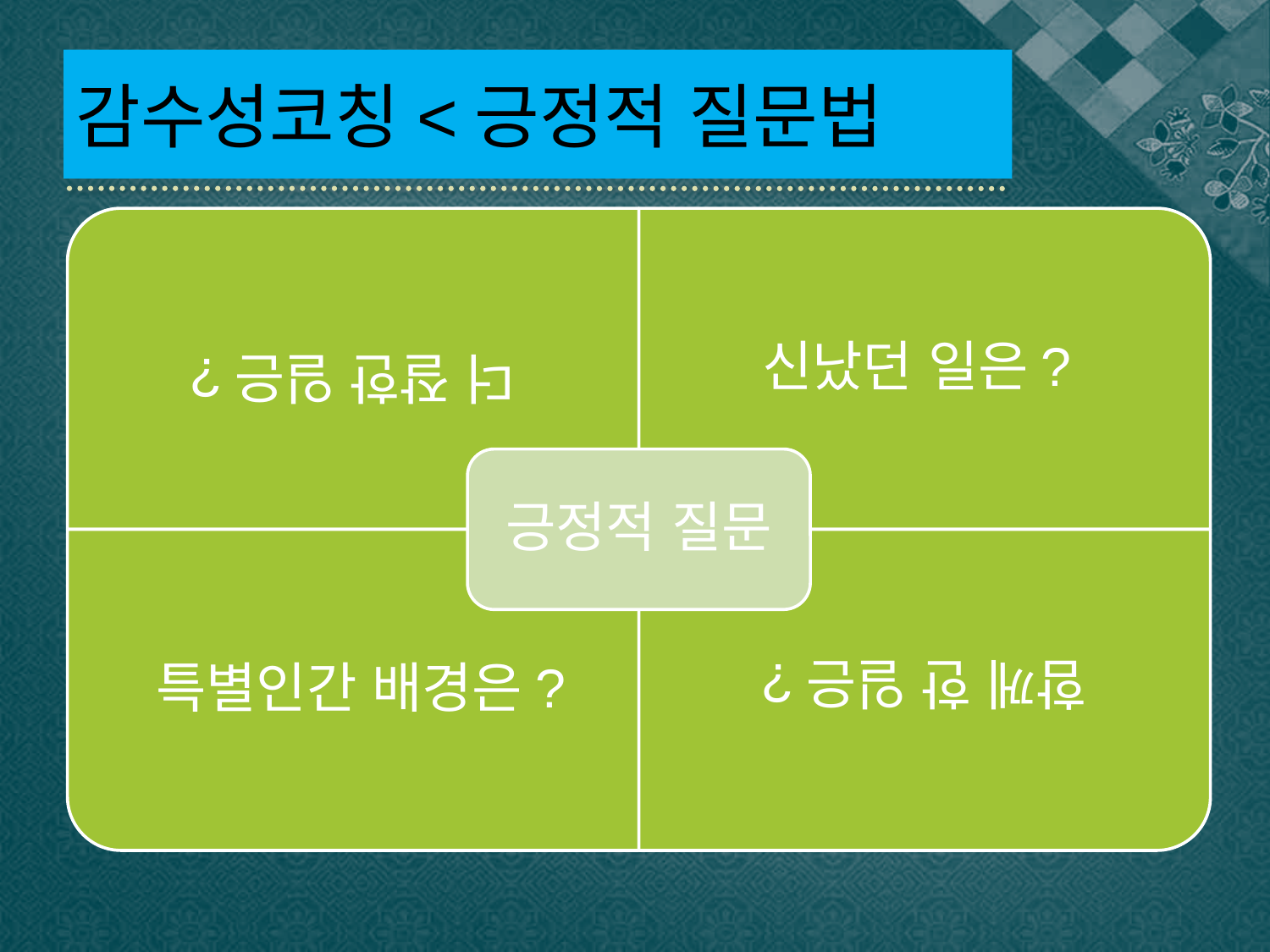

# 감수성코칭<긍정적 질문법
더 잘한 일은?
신났던 일은?
특별인간 배경은?
함께 한 일은?
긍정적 질문